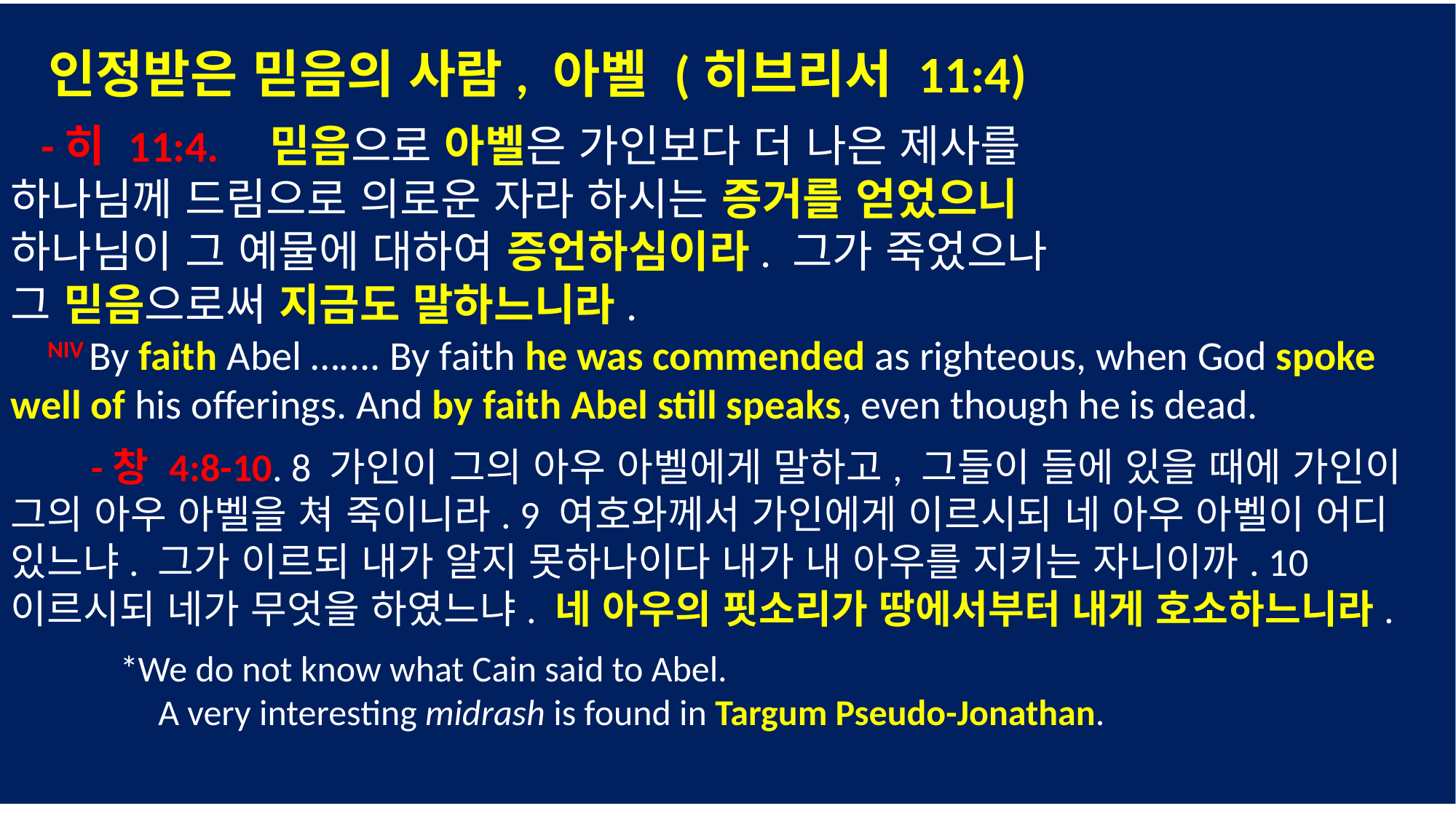

인정받은 믿음의 사람, 아벨 (히브리서 11:4)

   -히 11:4.    믿음으로 아벨은 가인보다 더 나은 제사를
하나님께 드림으로 의로운 자라 하시는 증거를 얻었으니
하나님이 그 예물에 대하여 증언하심이라. 그가 죽었으나
그 믿음으로써 지금도 말하느니라.
       NIV By faith Abel ….... By faith he was commended as righteous, when God spoke well of his offerings. And by faith Abel still speaks, even though he is dead.

         -창 4:8-10. 8 가인이 그의 아우 아벨에게 말하고, 그들이 들에 있을 때에 가인이 그의 아우 아벨을 쳐 죽이니라. 9 여호와께서 가인에게 이르시되 네 아우 아벨이 어디 있느냐. 그가 이르되 내가 알지 못하나이다 내가 내 아우를 지키는 자니이까. 10 이르시되 네가 무엇을 하였느냐. 네 아우의 핏소리가 땅에서부터 내게 호소하느니라.

	*We do not know what Cain said to Abel.
                  A very interesting midrash is found in Targum Pseudo-Jonathan.